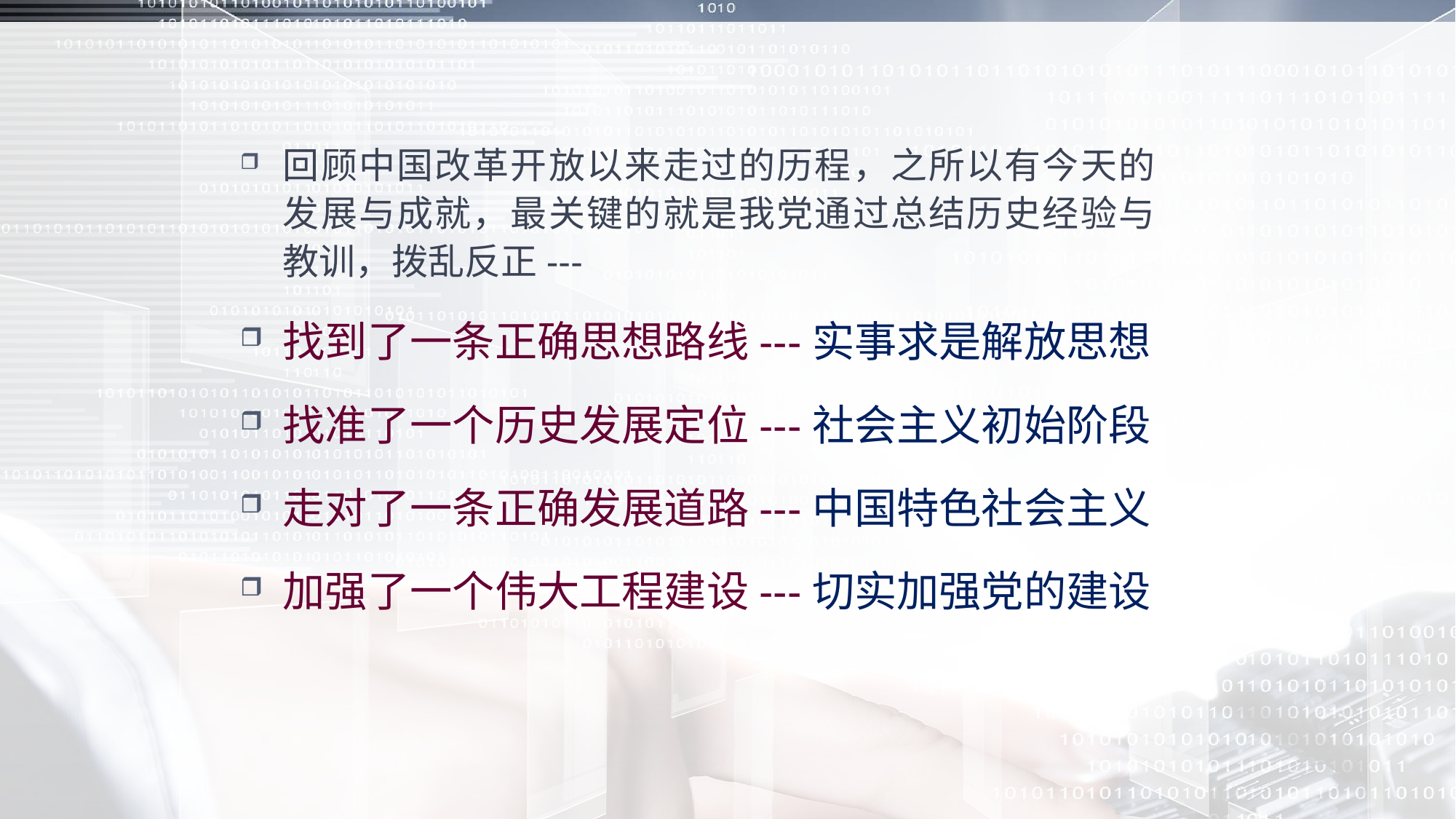

#
回顾中国改革开放以来走过的历程，之所以有今天的发展与成就，最关键的就是我党通过总结历史经验与教训，拨乱反正---
找到了一条正确思想路线---实事求是解放思想
找准了一个历史发展定位---社会主义初始阶段
走对了一条正确发展道路---中国特色社会主义
加强了一个伟大工程建设---切实加强党的建设